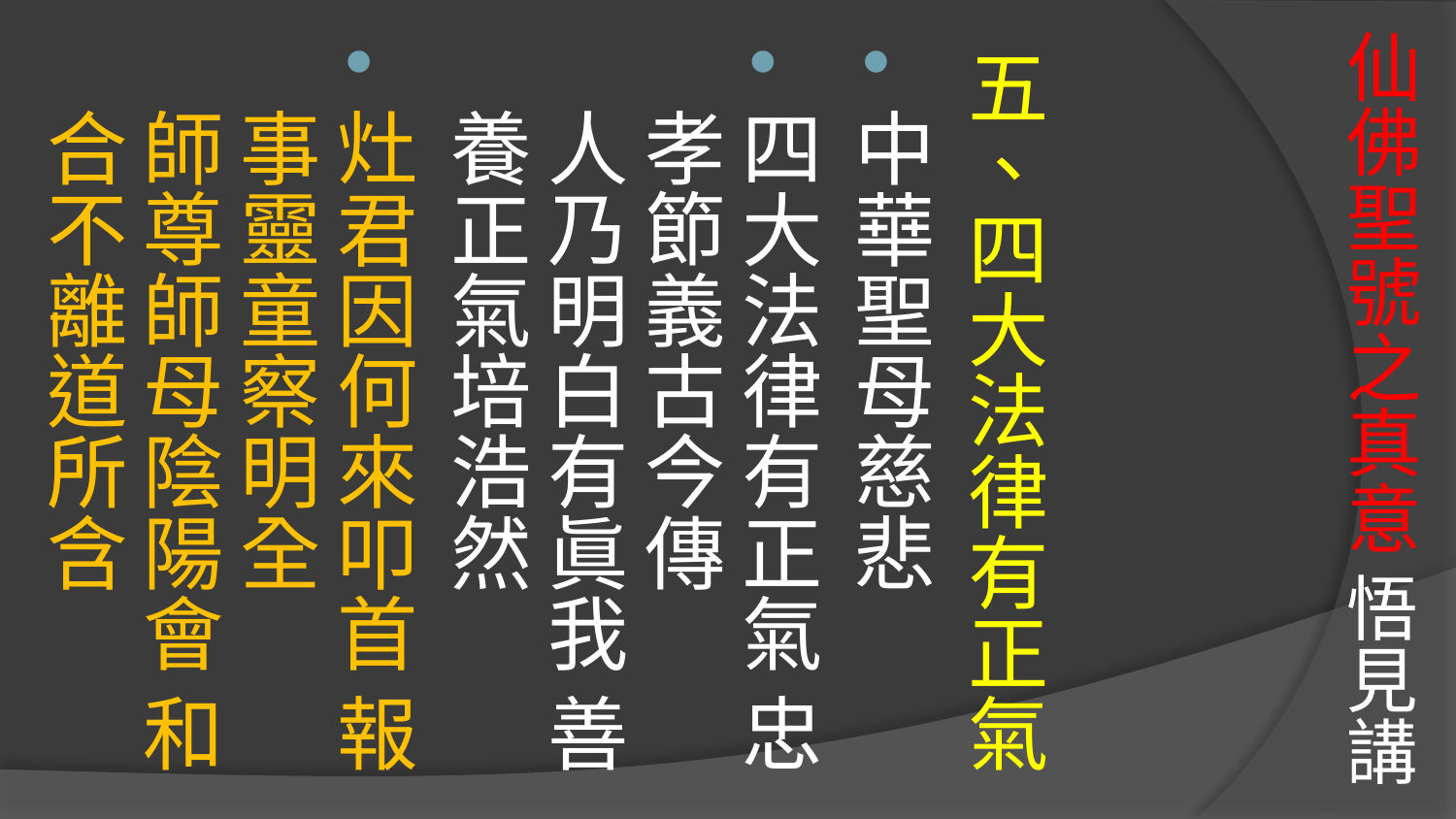

# 仙佛聖號之真意 悟見講
五、四大法律有正氣
中華聖母慈悲
四大法律有正氣 忠孝節義古今傳
人乃明白有眞我 善養正氣培浩然
灶君因何來叩首 報事靈童察明全
師尊師母陰陽會 和合不離道所含